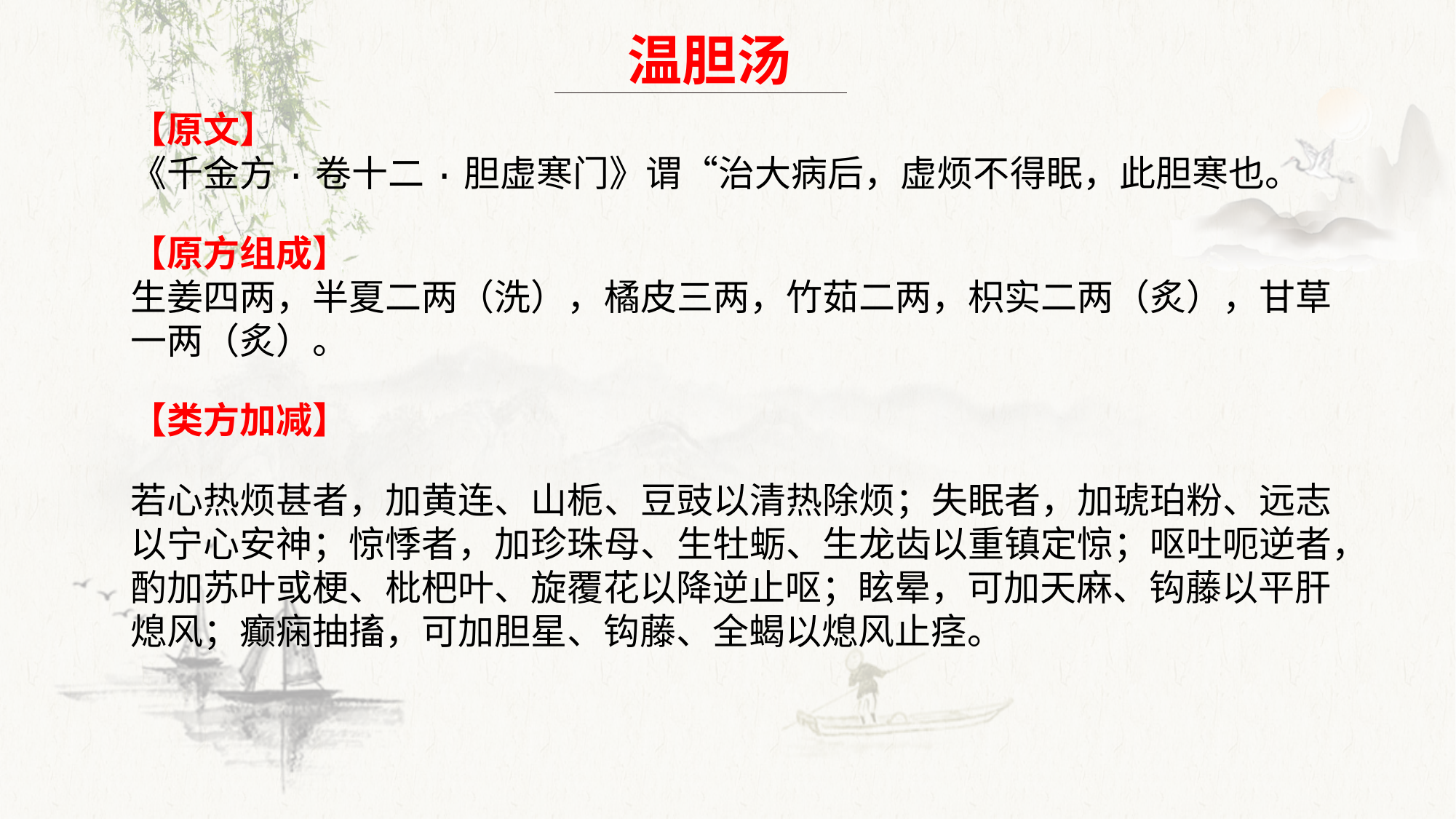

温胆汤
【原文】
《千金方·卷十二·胆虚寒门》谓“治大病后，虚烦不得眠，此胆寒也。
【原方组成】
生姜四两，半夏二两（洗），橘皮三两，竹茹二两，枳实二两（炙），甘草一两（炙）。
【类方加减】
若心热烦甚者，加黄连、山栀、豆豉以清热除烦；失眠者，加琥珀粉、远志以宁心安神；惊悸者，加珍珠母、生牡蛎、生龙齿以重镇定惊；呕吐呃逆者，酌加苏叶或梗、枇杷叶、旋覆花以降逆止呕；眩晕，可加天麻、钩藤以平肝熄风；癫痫抽搐，可加胆星、钩藤、全蝎以熄风止痉。